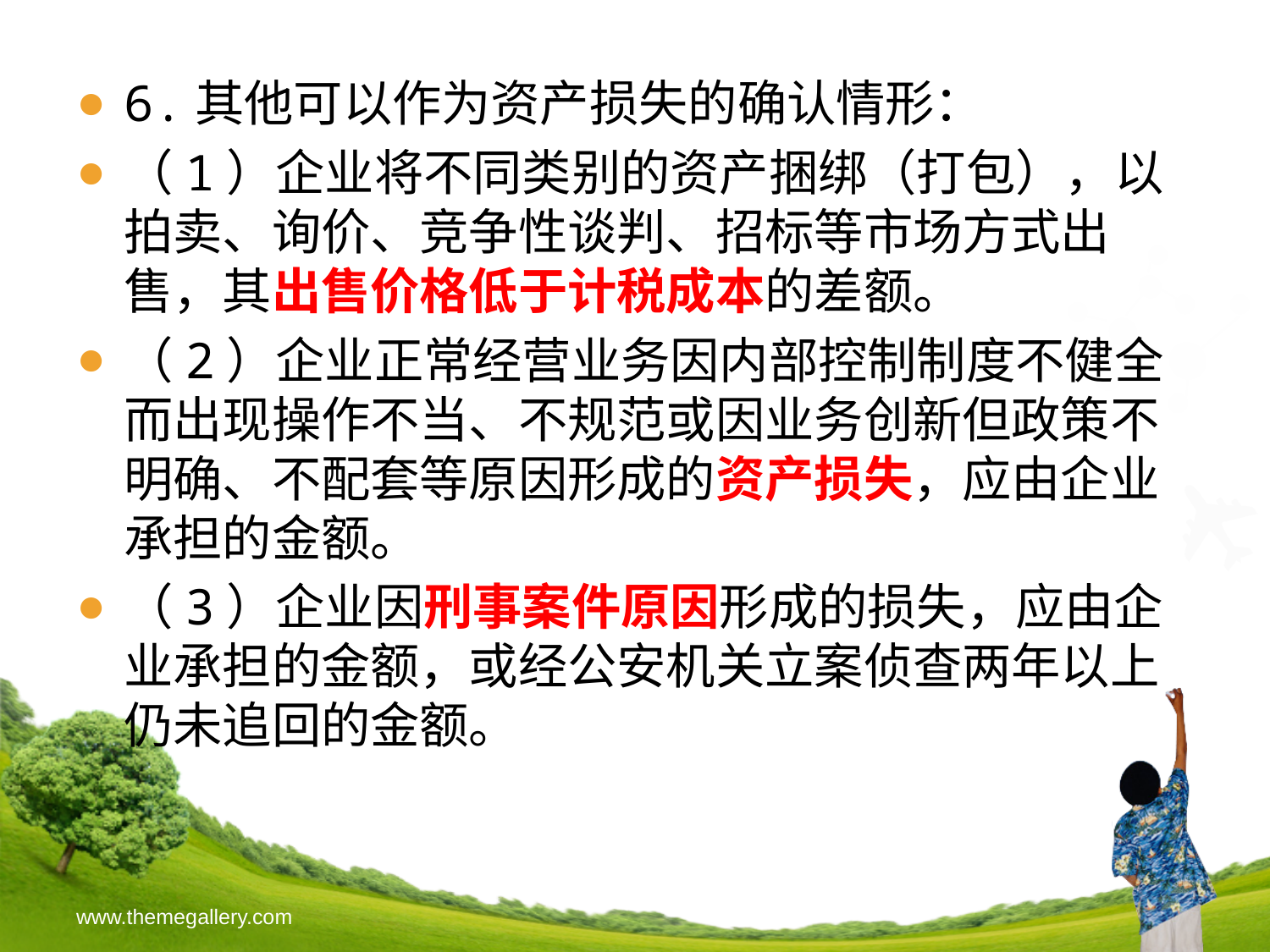

6.其他可以作为资产损失的确认情形：
（1）企业将不同类别的资产捆绑（打包），以拍卖、询价、竞争性谈判、招标等市场方式出售，其出售价格低于计税成本的差额。
（2）企业正常经营业务因内部控制制度不健全而出现操作不当、不规范或因业务创新但政策不明确、不配套等原因形成的资产损失，应由企业承担的金额。
（3）企业因刑事案件原因形成的损失，应由企业承担的金额，或经公安机关立案侦查两年以上仍未追回的金额。

www.themegallery.com